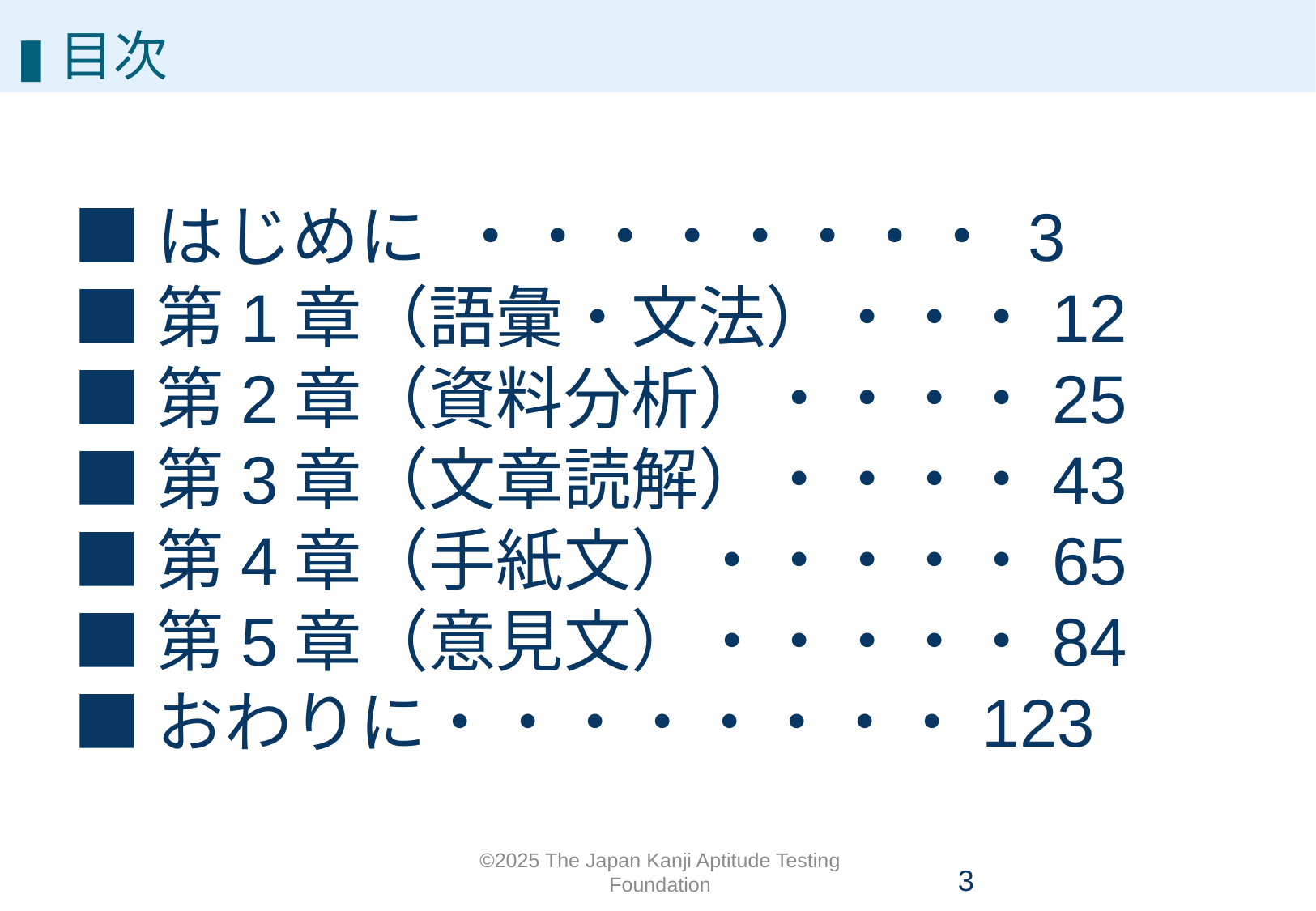

#
▮目次
■はじめに  ・・・・・・・・ 3
■第1章（語彙・文法）・・・12
■第2章（資料分析）・・・・25
■第3章（文章読解）・・・・43
■第4章（手紙文）・・・・・65
■第5章（意見文）・・・・・84
■おわりに・・・・・・・・123
©2025 The Japan Kanji Aptitude Testing Foundation
3